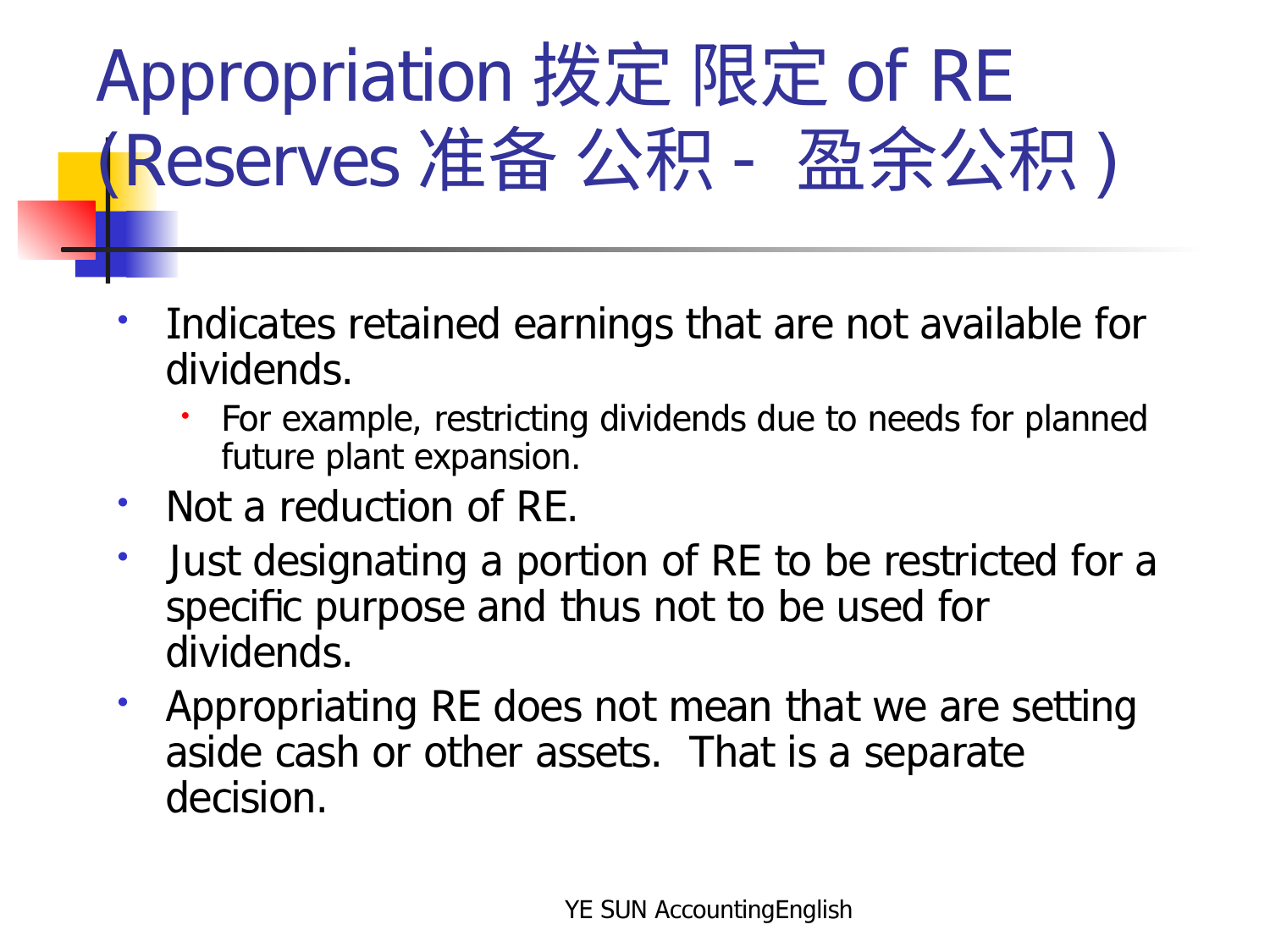

# Appropriation拨定 限定of RE (Reserves准备 公积- 盈余公积)
Indicates retained earnings that are not available for dividends.
For example, restricting dividends due to needs for planned future plant expansion.
Not a reduction of RE.
Just designating a portion of RE to be restricted for a specific purpose and thus not to be used for dividends.
Appropriating RE does not mean that we are setting aside cash or other assets.  That is a separate decision.
YE SUN AccountingEnglish
34